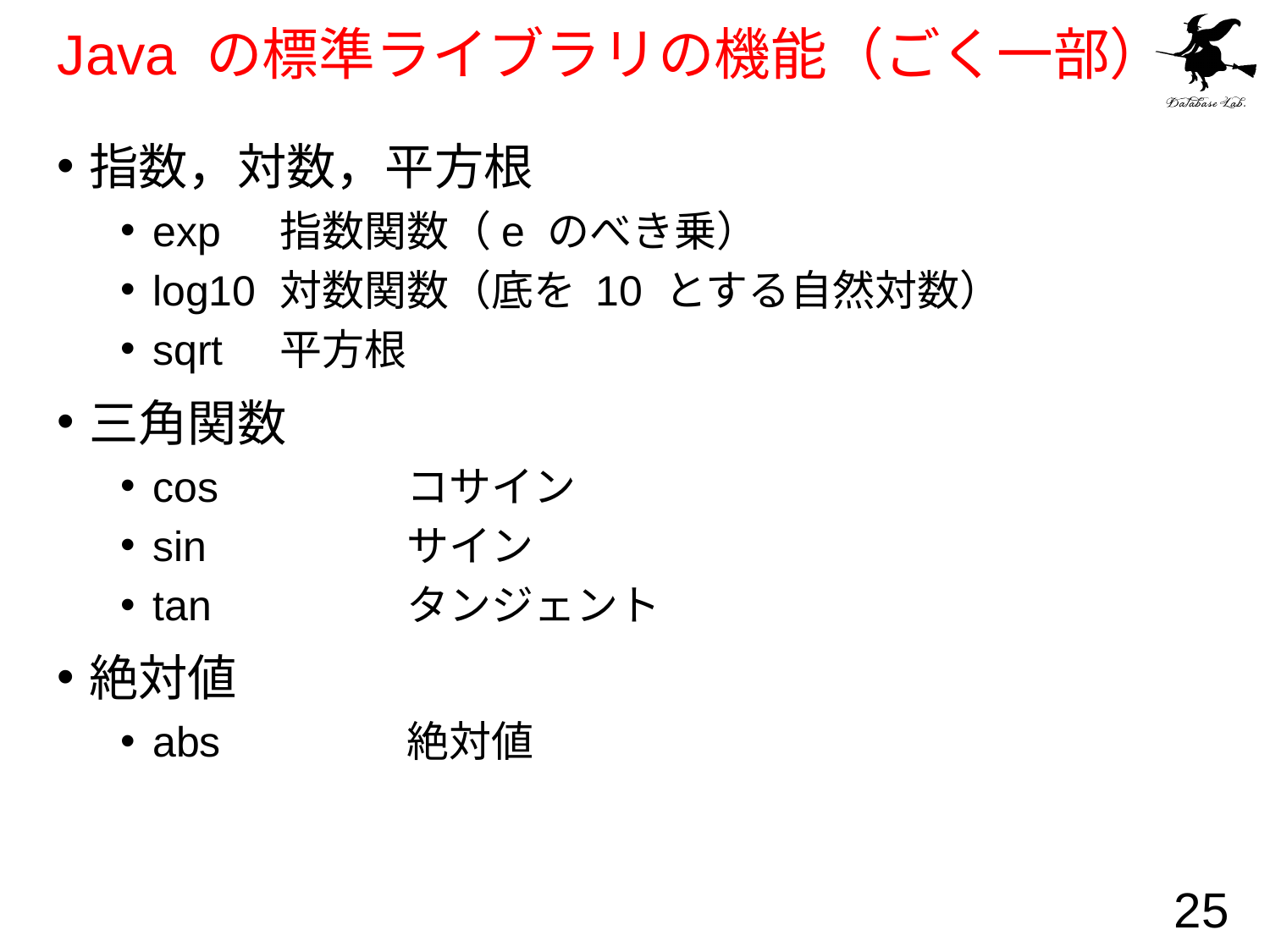

# Java の標準ライブラリの機能（ごく一部）
指数，対数，平方根
exp	指数関数（e のべき乗）
log10	対数関数（底を 10 とする自然対数）
sqrt	平方根
三角関数
cos 		コサイン
sin 		サイン
tan 		タンジェント
絶対値
abs 		絶対値
25